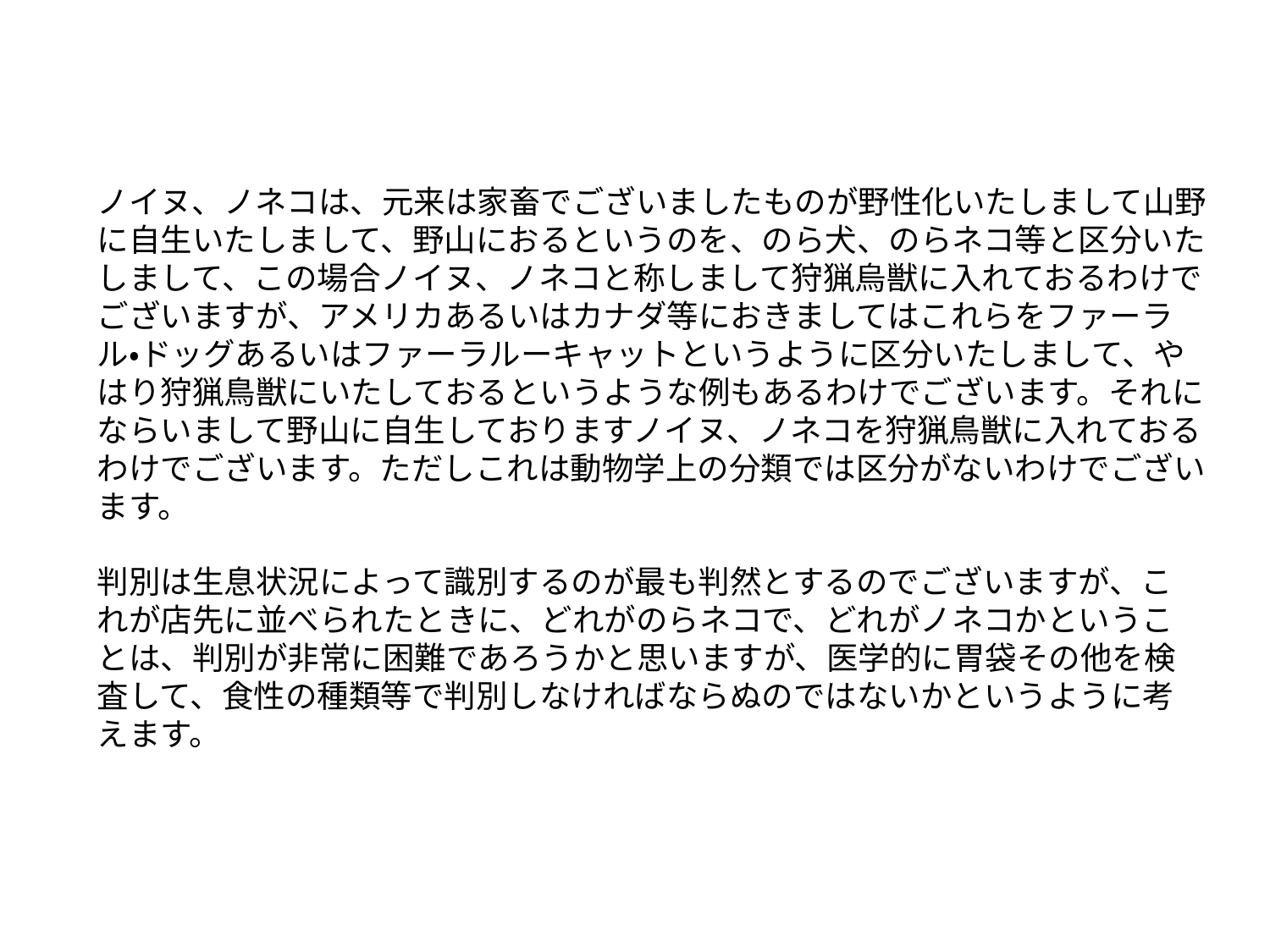

ノイヌ、ノネコは、元来は家畜でございましたものが野性化いたしまして山野に自生いたしまして、野山におるというのを、のら犬、のらネコ等と区分いたしまして、この場合ノイヌ、ノネコと称しまして狩猟烏獣に入れておるわけでございますが、アメリカあるいはカナダ等におきましてはこれらをファーラル・ドッグあるいはファーラルーキャットというように区分いたしまして、やはり狩猟鳥獣にいたしておるというような例もあるわけでございます。それにならいまして野山に自生しておりますノイヌ、ノネコを狩猟鳥獣に入れておるわけでございます。ただしこれは動物学上の分類では区分がないわけでございます。
判別は生息状況によって識別するのが最も判然とするのでございますが、これが店先に並べられたときに、どれがのらネコで、どれがノネコかということは、判別が非常に困難であろうかと思いますが、医学的に胃袋その他を検査して、食性の種類等で判別しなければならぬのではないかというように考えます。